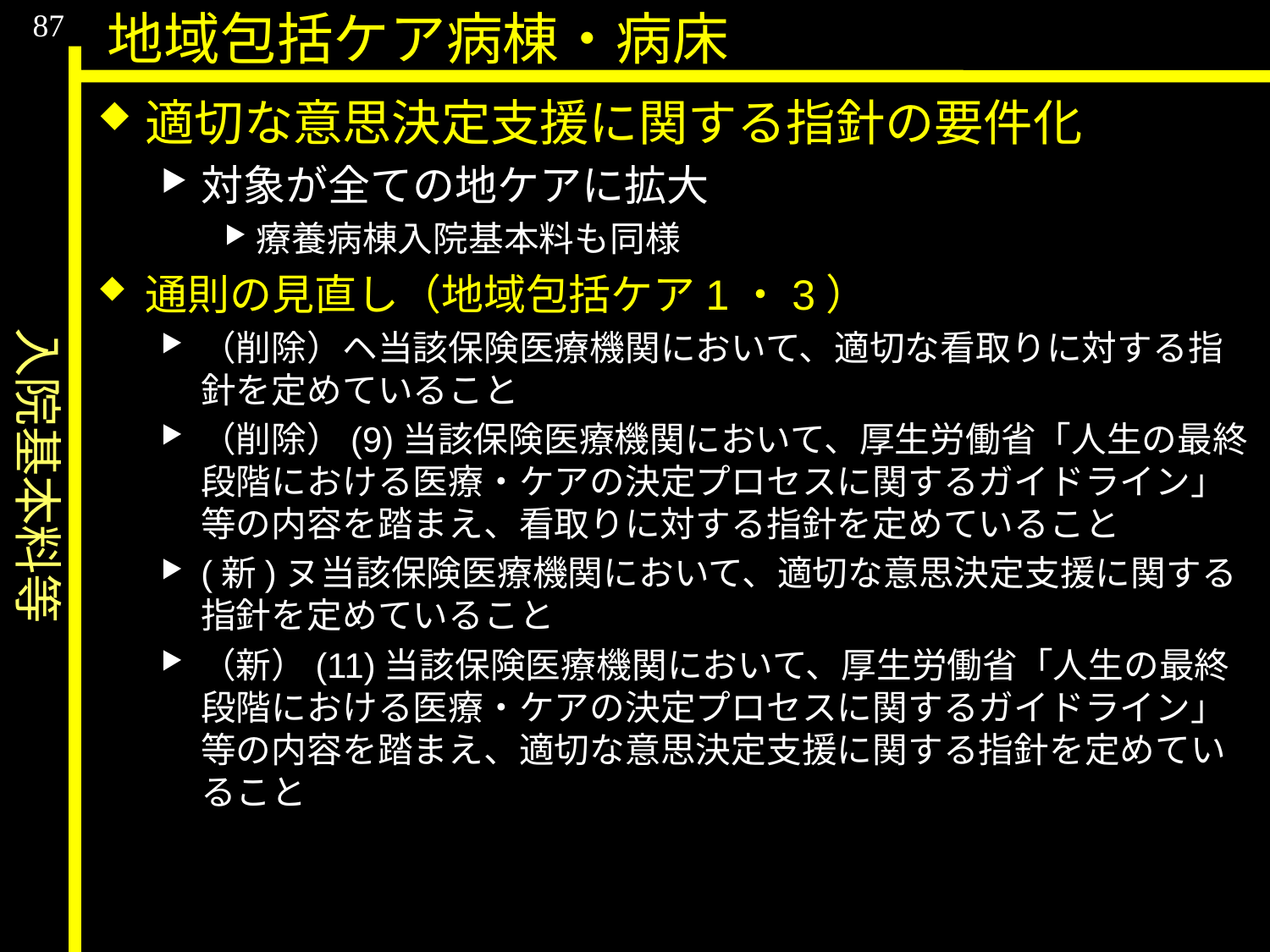

入院基本料等
87
地域包括ケア病棟・病床

適切な意思決定支援に関する指針の要件化
対象が全ての地ケアに拡大
療養病棟入院基本料も同様
通則の見直し（地域包括ケア1・3）
（削除）ヘ当該保険医療機関において、適切な看取りに対する指針を定めていること
（削除）(9)当該保険医療機関において、厚生労働省「人生の最終段階における医療・ケアの決定プロセスに関するガイドライン」等の内容を踏まえ、看取りに対する指針を定めていること
(新)ヌ当該保険医療機関において、適切な意思決定支援に関する指針を定めていること
（新）(11)当該保険医療機関において、厚生労働省「人生の最終段階における医療・ケアの決定プロセスに関するガイドライン」等の内容を踏まえ、適切な意思決定支援に関する指針を定めていること